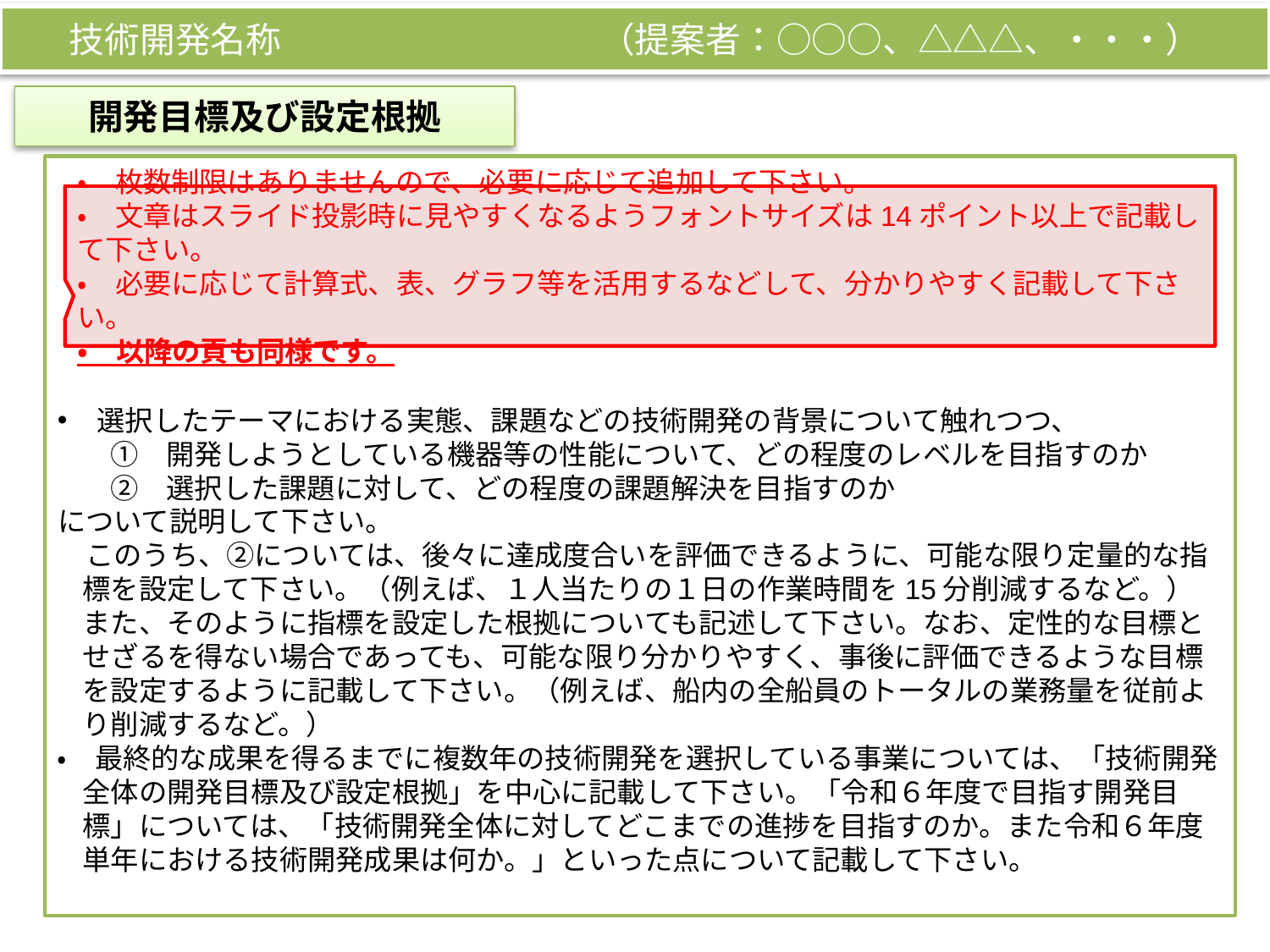

技術開発名称　　　　　　　　　（提案者：○○○、△△△、・・・）
開発目標及び設定根拠

選択したテーマにおける実態、課題などの技術開発の背景について触れつつ、
　①　開発しようとしている機器等の性能について、どの程度のレベルを目指すのか
　②　選択した課題に対して、どの程度の課題解決を目指すのか
について説明して下さい。
　このうち、②については、後々に達成度合いを評価できるように、可能な限り定量的な指標を設定して下さい。（例えば、１人当たりの１日の作業時間を15分削減するなど。）また、そのように指標を設定した根拠についても記述して下さい。なお、定性的な目標とせざるを得ない場合であっても、可能な限り分かりやすく、事後に評価できるような目標を設定するように記載して下さい。（例えば、船内の全船員のトータルの業務量を従前より削減するなど。）
・　最終的な成果を得るまでに複数年の技術開発を選択している事業については、「技術開発全体の開発目標及び設定根拠」を中心に記載して下さい。「令和６年度で目指す開発目標」については、「技術開発全体に対してどこまでの進捗を目指すのか。また令和６年度単年における技術開発成果は何か。」といった点について記載して下さい。

・　枚数制限はありませんので、必要に応じて追加して下さい。
・　文章はスライド投影時に見やすくなるようフォントサイズは14ポイント以上で記載して下さい。
・　必要に応じて計算式、表、グラフ等を活用するなどして、分かりやすく記載して下さい。
・　以降の頁も同様です。